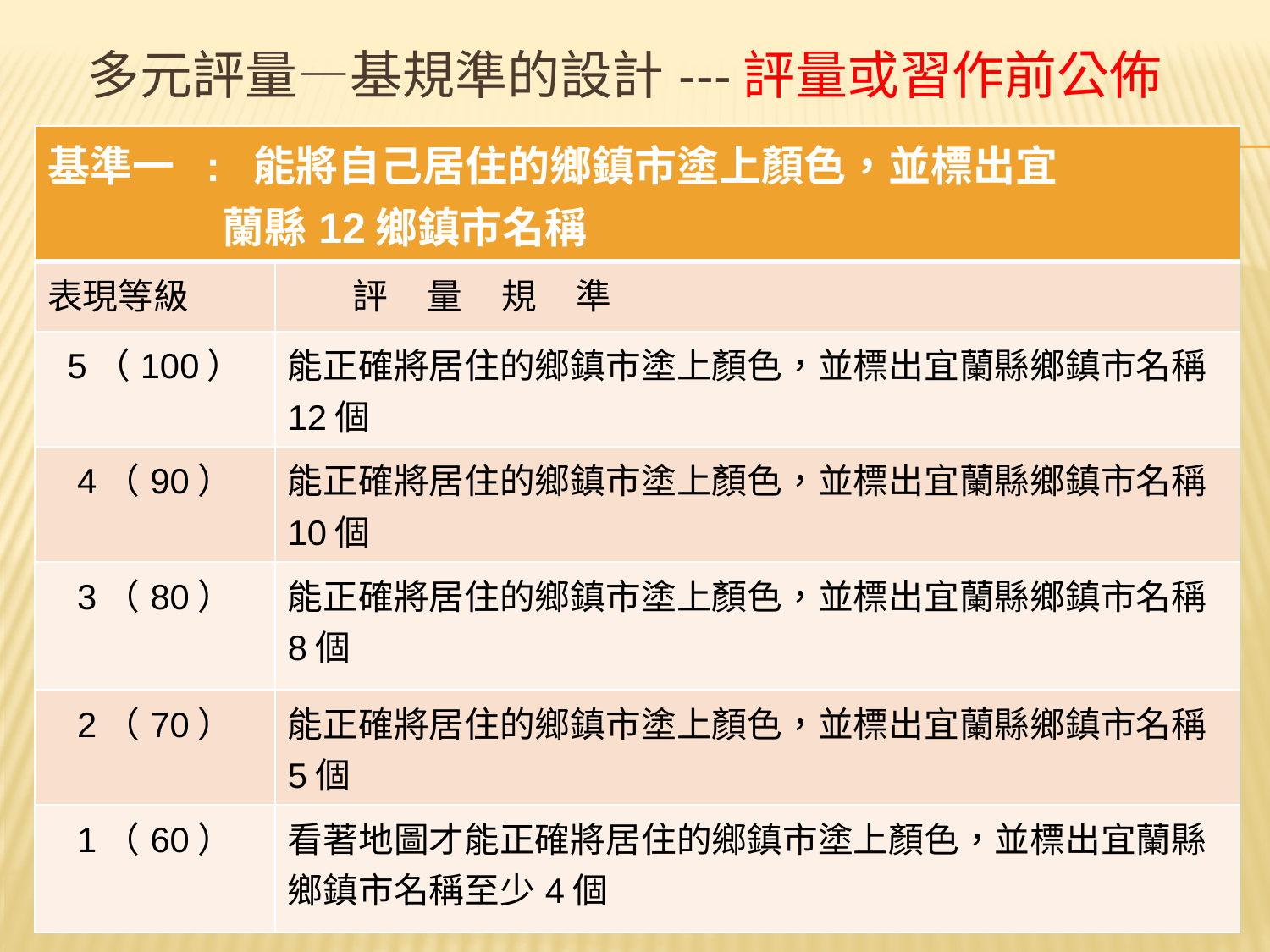

# 多元評量—基規準的設計---評量或習作前公佈
| 基準一 : 能將自己居住的鄉鎮市塗上顏色，並標出宜 蘭縣12鄉鎮市名稱 |  |
| --- | --- |
| 表現等級 | 評 量 規 準 |
| 5（100） | 能正確將居住的鄉鎮市塗上顏色，並標出宜蘭縣鄉鎮市名稱12個 |
| 4（90） | 能正確將居住的鄉鎮市塗上顏色，並標出宜蘭縣鄉鎮市名稱10個 |
| 3（80） | 能正確將居住的鄉鎮市塗上顏色，並標出宜蘭縣鄉鎮市名稱8個 |
| 2（70） | 能正確將居住的鄉鎮市塗上顏色，並標出宜蘭縣鄉鎮市名稱5個 |
| 1（60） | 看著地圖才能正確將居住的鄉鎮市塗上顏色，並標出宜蘭縣鄉鎮市名稱至少4個 |